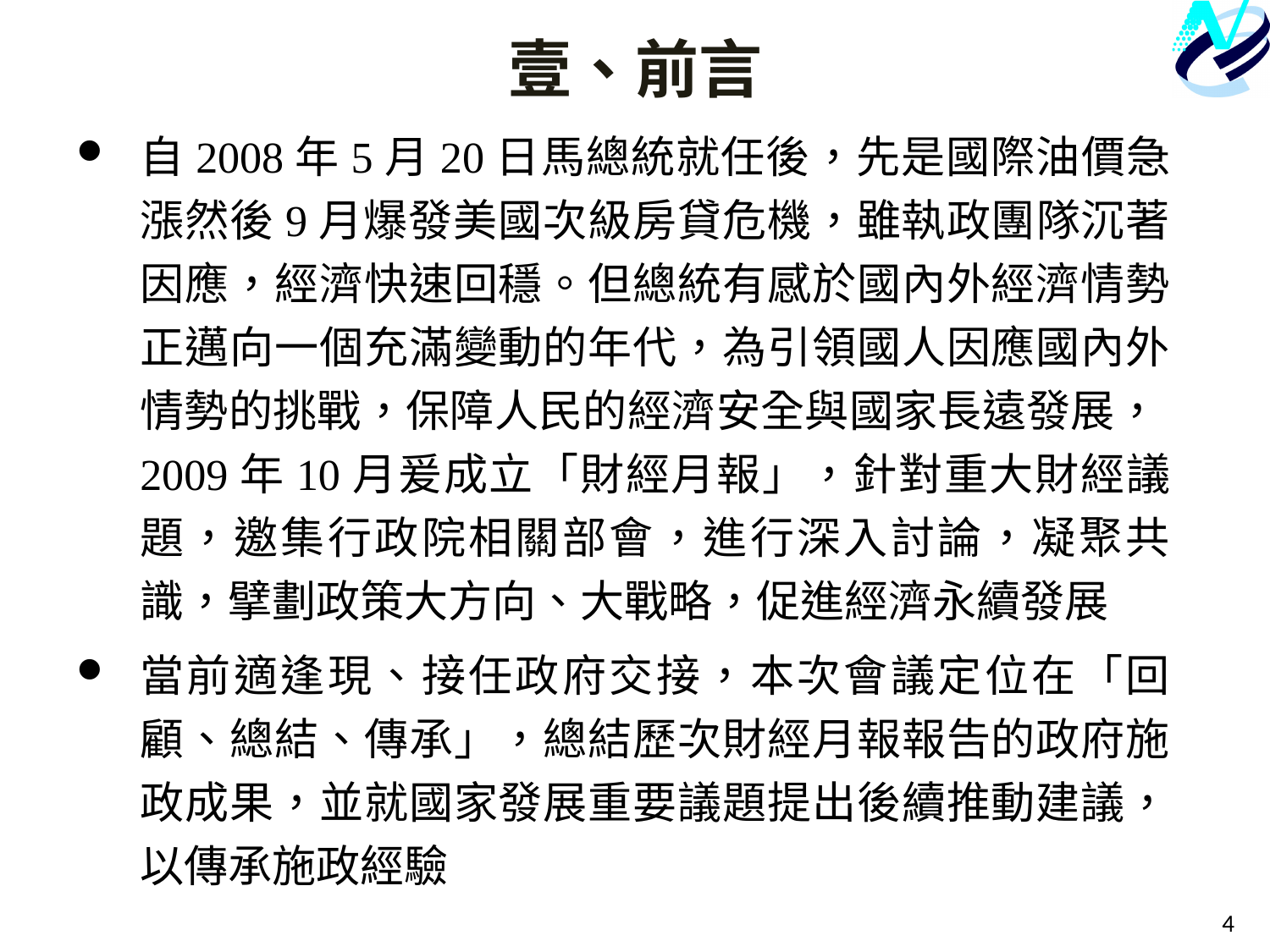

壹、前言
自2008年5月20日馬總統就任後，先是國際油價急漲然後9月爆發美國次級房貸危機，雖執政團隊沉著因應，經濟快速回穩。但總統有感於國內外經濟情勢正邁向一個充滿變動的年代，為引領國人因應國內外情勢的挑戰，保障人民的經濟安全與國家長遠發展，2009年10月爰成立「財經月報」，針對重大財經議題，邀集行政院相關部會，進行深入討論，凝聚共識，擘劃政策大方向、大戰略，促進經濟永續發展
當前適逢現、接任政府交接，本次會議定位在「回顧、總結、傳承」，總結歷次財經月報報告的政府施政成果，並就國家發展重要議題提出後續推動建議，以傳承施政經驗